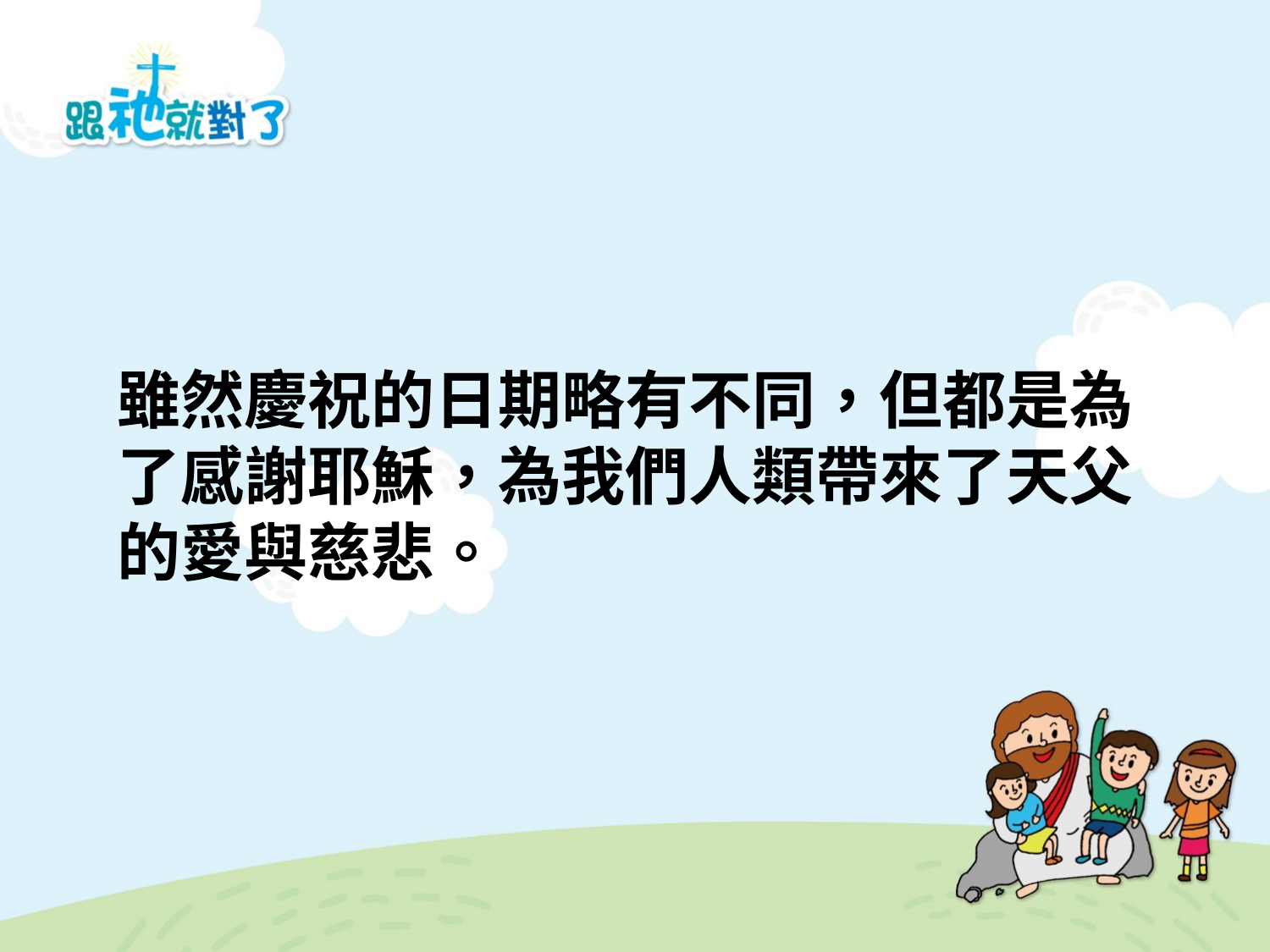

雖然慶祝的日期略有不同，但都是為了感謝耶穌，為我們人類帶來了天父的愛與慈悲。